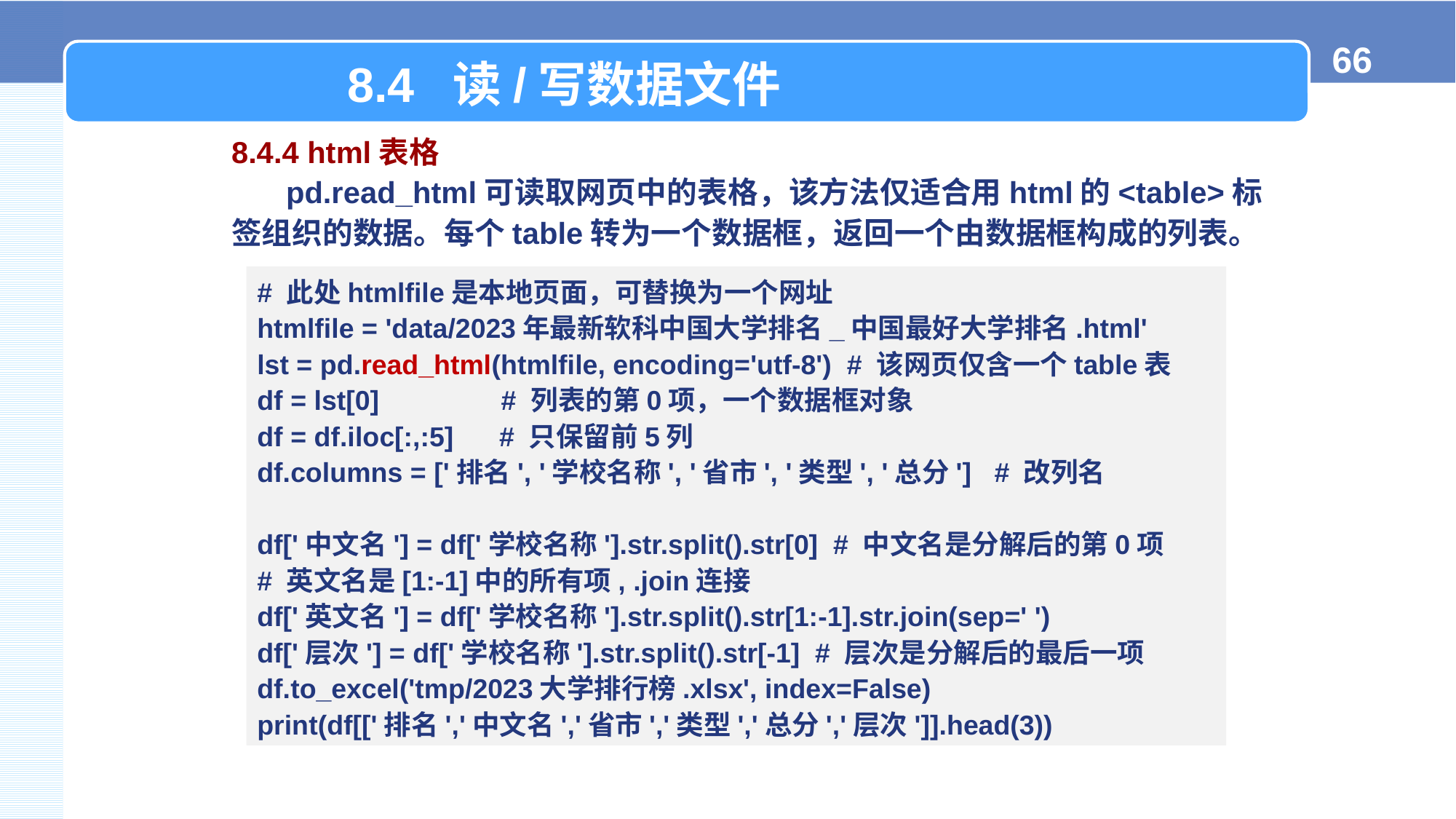

8.4  读/写数据文件
8.4.4 html表格
pd.read_html可读取网页中的表格，该方法仅适合用html的<table>标签组织的数据。每个table转为一个数据框，返回一个由数据框构成的列表。
# 此处htmlfile是本地页面，可替换为一个网址
htmlfile = 'data/2023年最新软科中国大学排名_中国最好大学排名.html'
lst = pd.read_html(htmlfile, encoding='utf-8')  # 该网页仅含一个table表
df = lst[0]                # 列表的第0项，一个数据框对象
df = df.iloc[:,:5]      # 只保留前5列
df.columns = ['排名', '学校名称', '省市', '类型', '总分']   # 改列名

df['中文名'] = df['学校名称'].str.split().str[0]  # 中文名是分解后的第0项
# 英文名是[1:-1]中的所有项, .join连接
df['英文名'] = df['学校名称'].str.split().str[1:-1].str.join(sep=' ')
df['层次'] = df['学校名称'].str.split().str[-1]  # 层次是分解后的最后一项
df.to_excel('tmp/2023大学排行榜.xlsx', index=False)
print(df[['排名','中文名','省市','类型','总分','层次']].head(3))